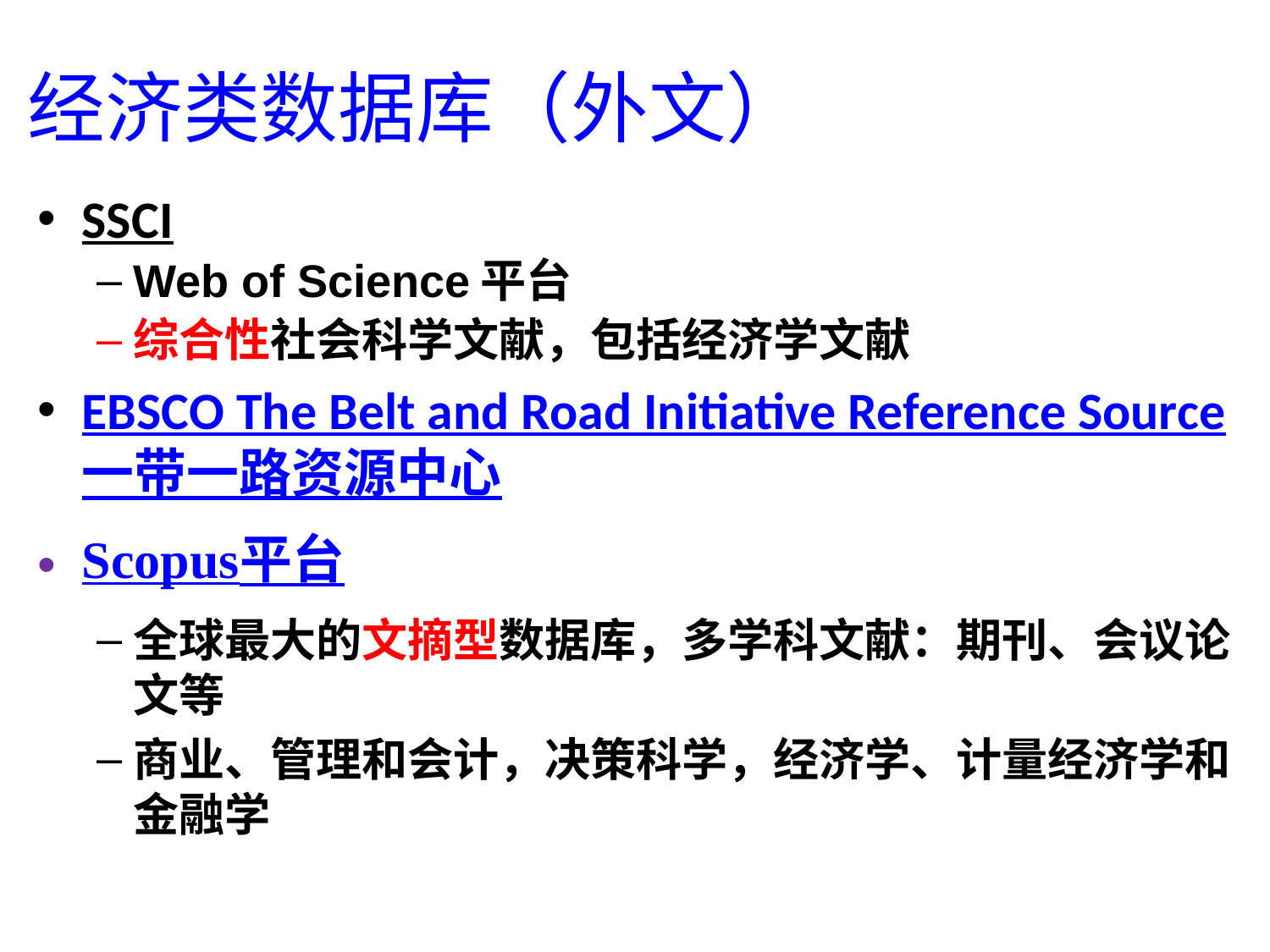

# 经济类数据库（外文）
SSCI
Web of Science平台
综合性社会科学文献，包括经济学文献
EBSCO The Belt and Road Initiative Reference Source一带一路资源中心
Scopus平台
全球最大的文摘型数据库，多学科文献：期刊、会议论文等
商业、管理和会计，决策科学，经济学、计量经济学和金融学